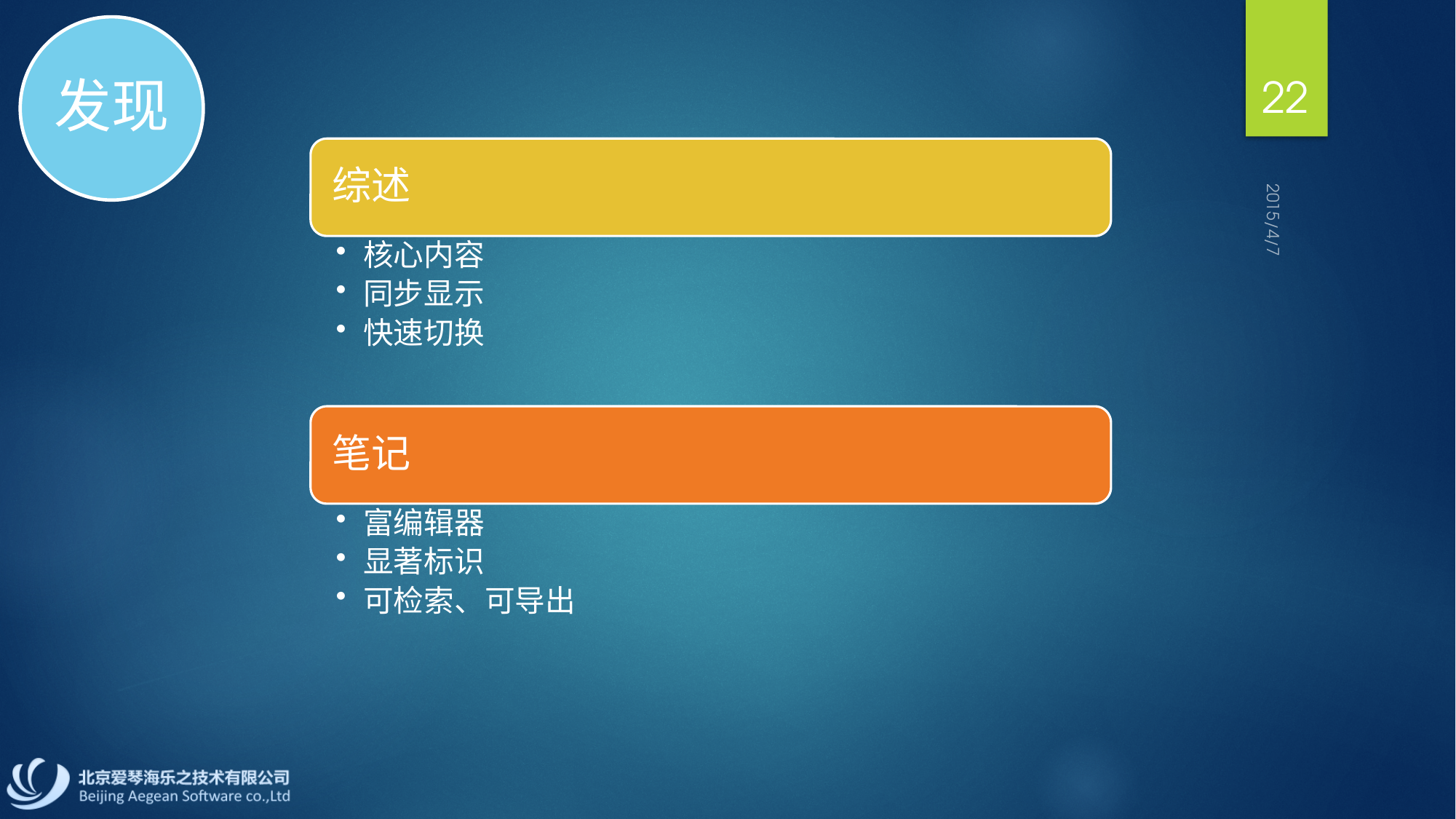

发现
22
综述
核心内容
同步显示
快速切换
笔记
富编辑器
显著标识
可检索、可导出
2015/4/7